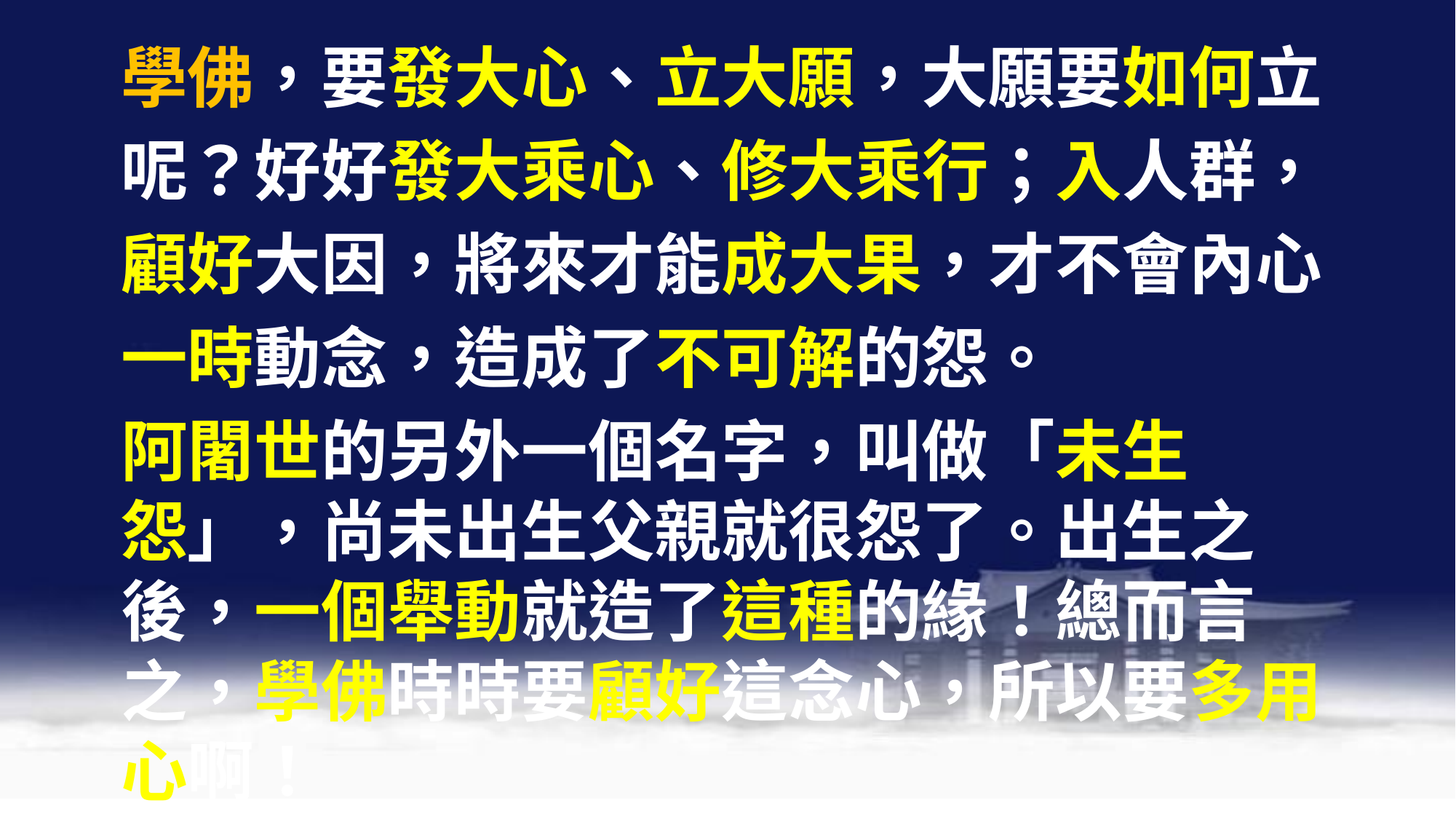

學佛，要發大心、立大願，大願要如何立
呢？好好發大乘心、修大乘行；入人群，
顧好大因，將來才能成大果，才不會內心
一時動念，造成了不可解的怨。
阿闍世的另外一個名字，叫做「未生怨」，尚未出生父親就很怨了。出生之後，一個舉動就造了這種的緣！總而言之，學佛時時要顧好這念心，所以要多用心啊！